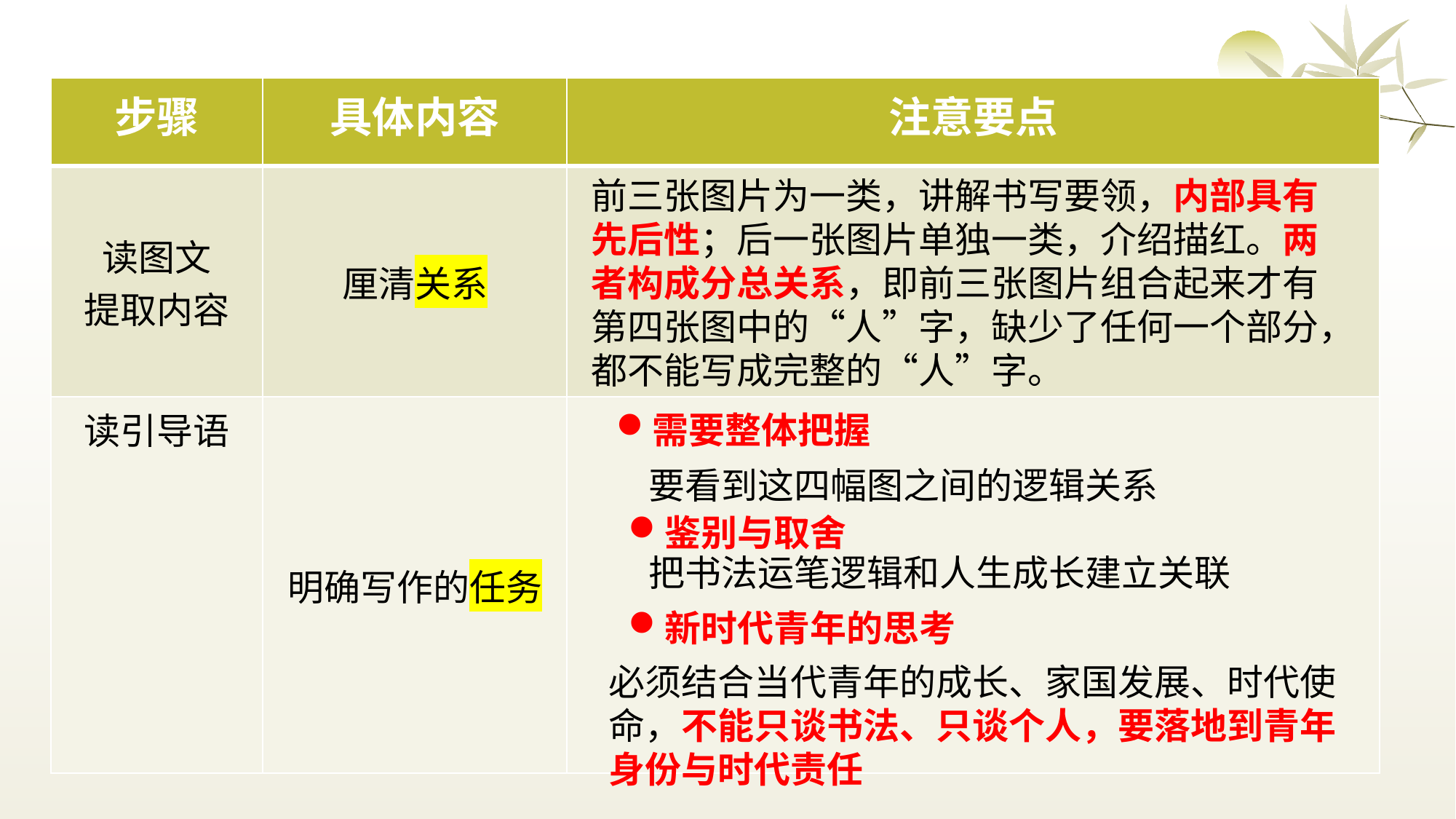

| 步骤 | 具体内容 | 注意要点 |
| --- | --- | --- |
| 读图文 提取内容 | 厘清关系 |  |
| 读引导语 | 明确写作的任务 |  |
前三张图片为一类，讲解书写要领，内部具有先后性；后一张图片单独一类，介绍描红。两者构成分总关系，即前三张图片组合起来才有第四张图中的“人”字，缺少了任何一个部分，都不能写成完整的“人”字。
需要整体把握
要看到这四幅图之间的逻辑关系
鉴别与取舍
把书法运笔逻辑和人生成长建立关联
新时代青年的思考
必须结合当代青年的成长、家国发展、时代使命，不能只谈书法、只谈个人，要落地到青年身份与时代责任